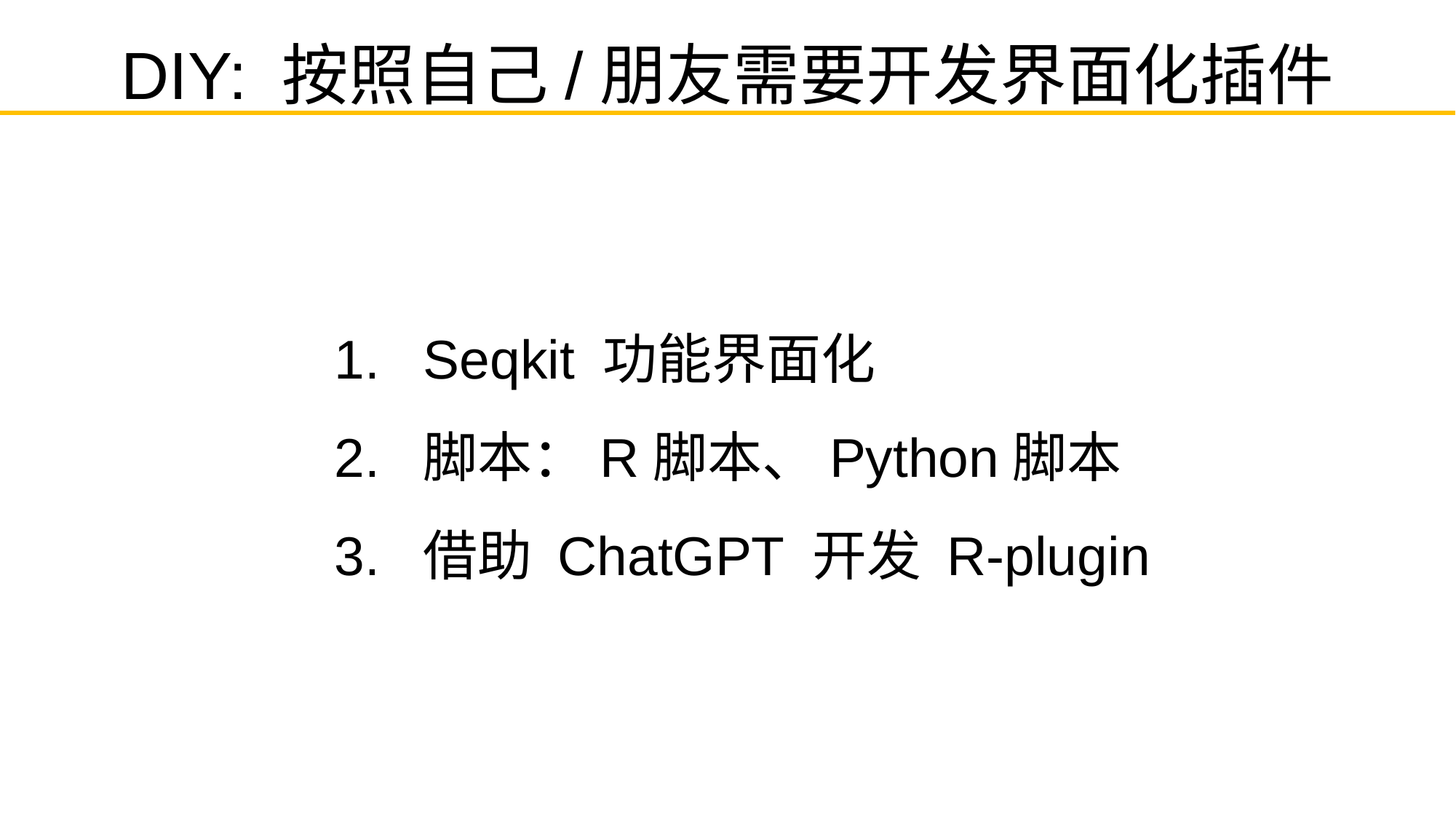

DIY: 按照自己/朋友需要开发界面化插件
Seqkit 功能界面化
脚本：R脚本、Python脚本
借助 ChatGPT 开发 R-plugin